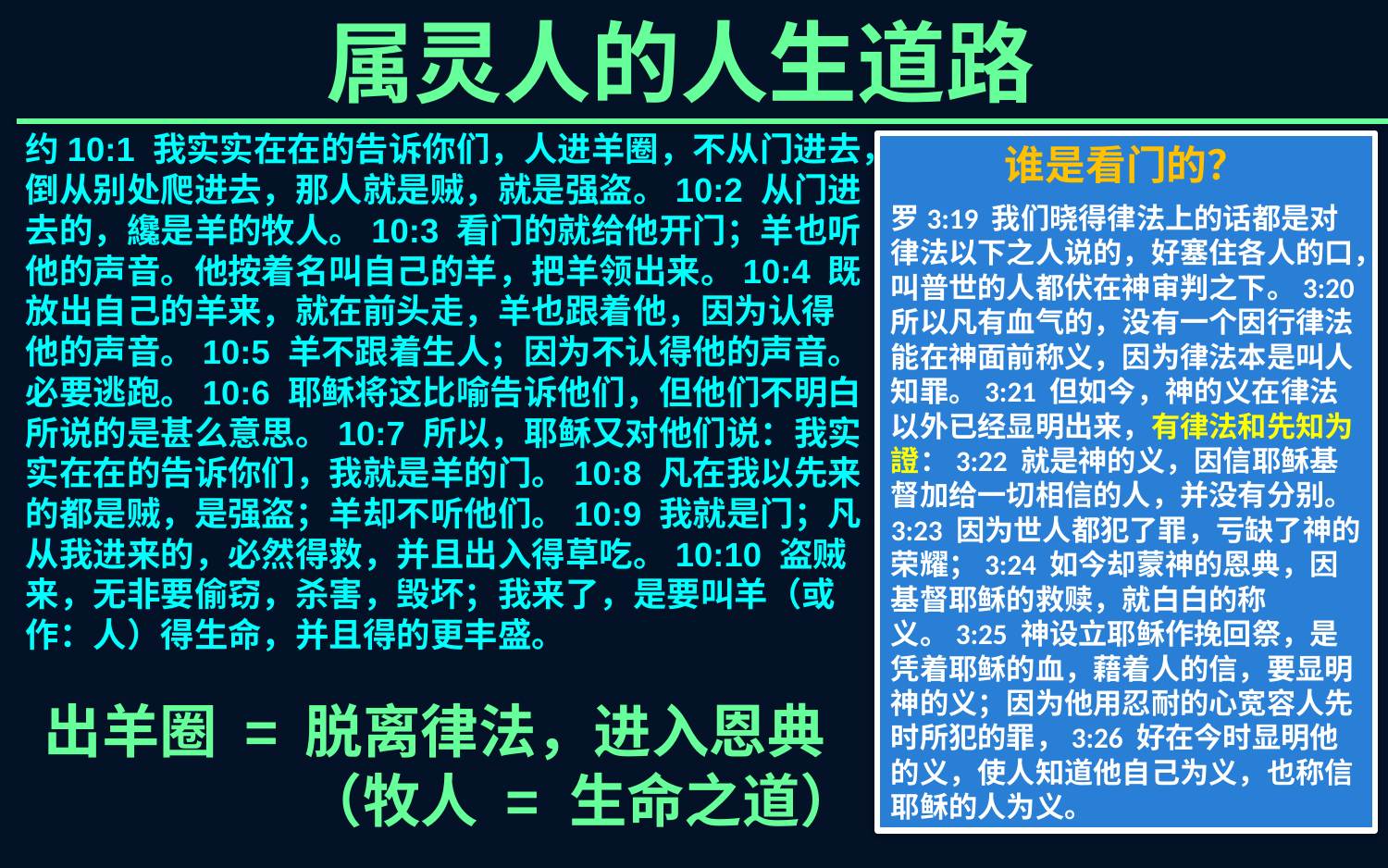

属灵人的人生道路
约10:1 我实实在在的告诉你们，人进羊圈，不从门进去，倒从别处爬进去，那人就是贼，就是强盗。10:2 从门进去的，纔是羊的牧人。10:3 看门的就给他开门；羊也听他的声音。他按着名叫自己的羊，把羊领出来。10:4 既放出自己的羊来，就在前头走，羊也跟着他，因为认得他的声音。10:5 羊不跟着生人；因为不认得他的声音。必要逃跑。10:6 耶稣将这比喻告诉他们，但他们不明白所说的是甚么意思。10:7 所以，耶稣又对他们说：我实实在在的告诉你们，我就是羊的门。10:8 凡在我以先来的都是贼，是强盗；羊却不听他们。10:9 我就是门；凡从我进来的，必然得救，并且出入得草吃。10:10 盗贼来，无非要偷窃，杀害，毁坏；我来了，是要叫羊（或作：人）得生命，并且得的更丰盛。
谁是看门的？
罗3:19 我们晓得律法上的话都是对律法以下之人说的，好塞住各人的口，叫普世的人都伏在神审判之下。3:20 所以凡有血气的，没有一个因行律法能在神面前称义，因为律法本是叫人知罪。3:21 但如今，神的义在律法以外已经显明出来，有律法和先知为證：3:22 就是神的义，因信耶稣基督加给一切相信的人，并没有分别。3:23 因为世人都犯了罪，亏缺了神的荣耀；3:24 如今却蒙神的恩典，因基督耶稣的救赎，就白白的称义。3:25 神设立耶稣作挽回祭，是凭着耶稣的血，藉着人的信，要显明神的义；因为他用忍耐的心宽容人先时所犯的罪，3:26 好在今时显明他的义，使人知道他自己为义，也称信耶稣的人为义。
出羊圈 =
脱离律法，进入恩典
（牧人 = 生命之道）